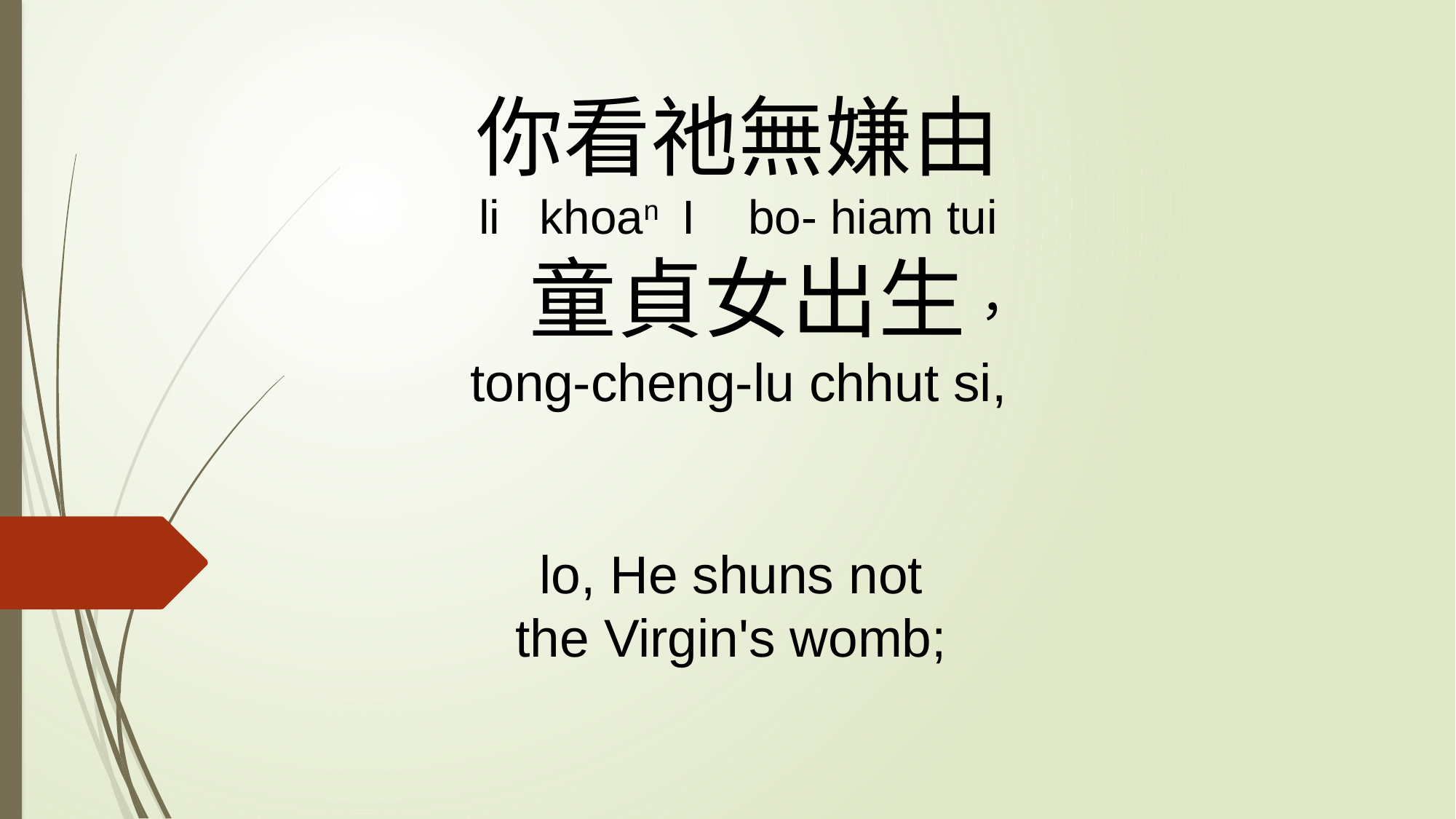

# 你看祂無嫌由 li   khoan   I    bo- hiam tui 童貞女出生， tong-cheng-lu chhut si, lo, He shuns not the Virgin's womb;